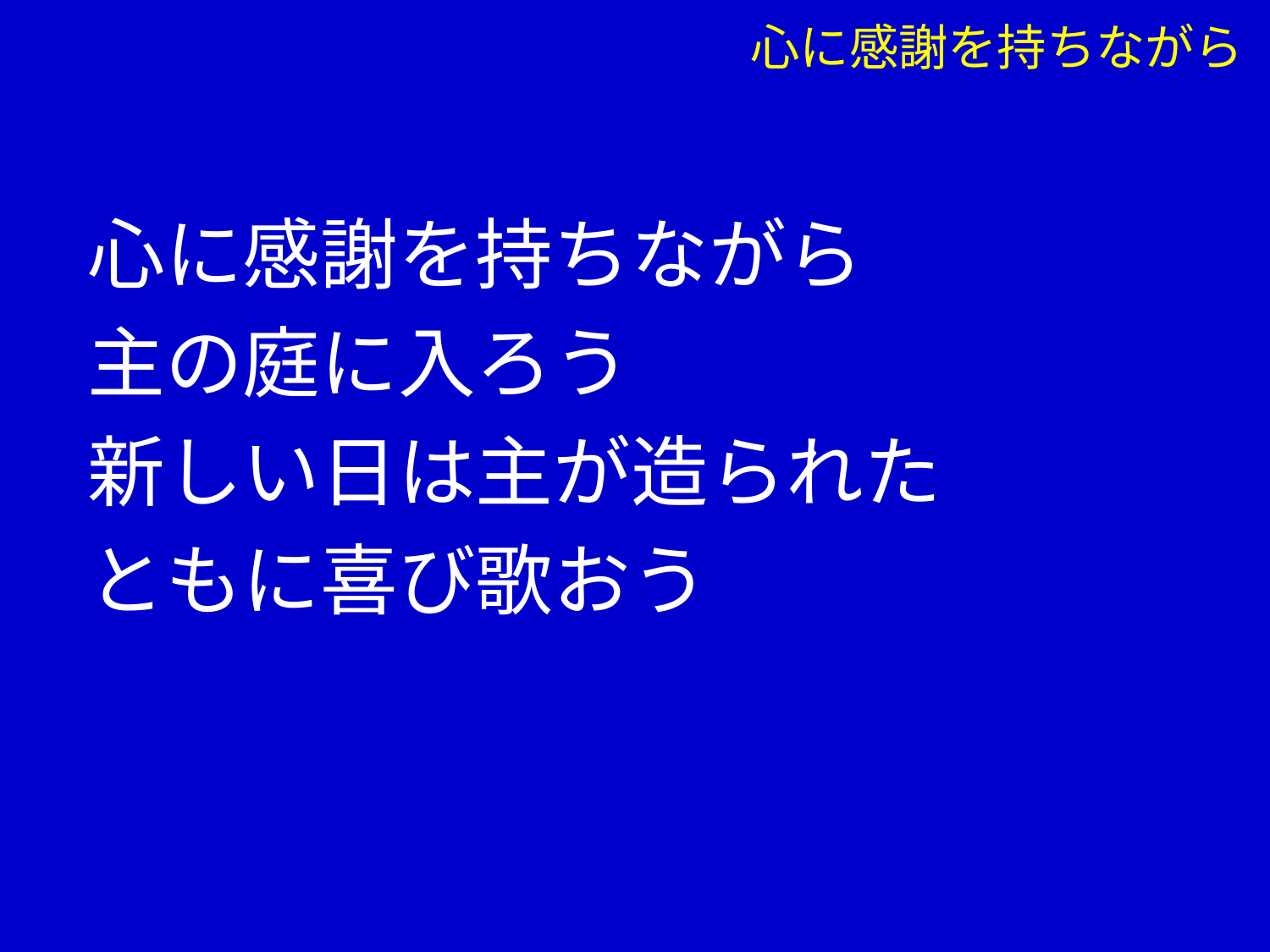

# 心に感謝を持ちながら

心に感謝を持ちながら
主の庭に入ろう
新しい日は主が造られた
ともに喜び歌おう